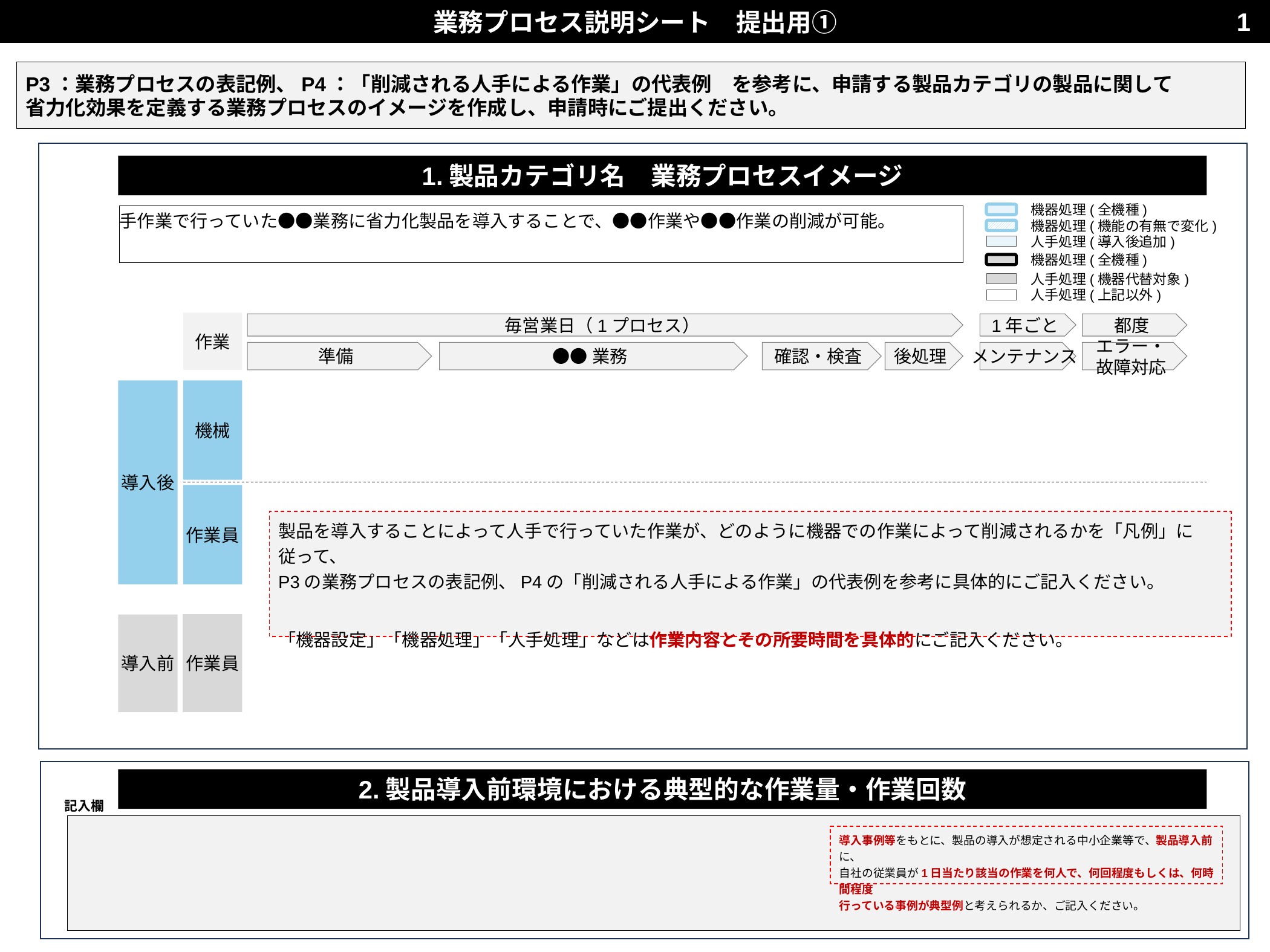

業務プロセス説明シート　提出用①
1
P3：業務プロセスの表記例、P4：「削減される人手による作業」の代表例　を参考に、申請する製品カテゴリの製品に関して
省力化効果を定義する業務プロセスのイメージを作成し、申請時にご提出ください。

1.製品カテゴリ名　業務プロセスイメージ

機器処理(全機種)
手作業で行っていた●●業務に省力化製品を導入することで、●●作業や●●作業の削減が可能。

機器処理(機能の有無で変化)

人手処理(導入後追加)

機器処理(全機種)

人手処理(機器代替対象)

人手処理(上記以外)
作業
毎営業日（1プロセス）
1年ごと
都度
準備
●●業務
確認・検査
後処理
メンテナンス
エラー・
故障対応
導入後
機械
作業員
製品を導入することによって人手で行っていた作業が、どのように機器での作業によって削減されるかを「凡例」に従って、
P3の業務プロセスの表記例、P4の「削減される人手による作業」の代表例を参考に具体的にご記入ください。

「機器設定」「機器処理」「人手処理」などは作業内容とその所要時間を具体的にご記入ください。
作業員
導入前

2.製品導入前環境における典型的な作業量・作業回数
記入欄

導入事例等をもとに、製品の導入が想定される中小企業等で、製品導入前に、
自社の従業員が1日当たり該当の作業を何人で、何回程度もしくは、何時間程度
行っている事例が典型例と考えられるか、ご記入ください。